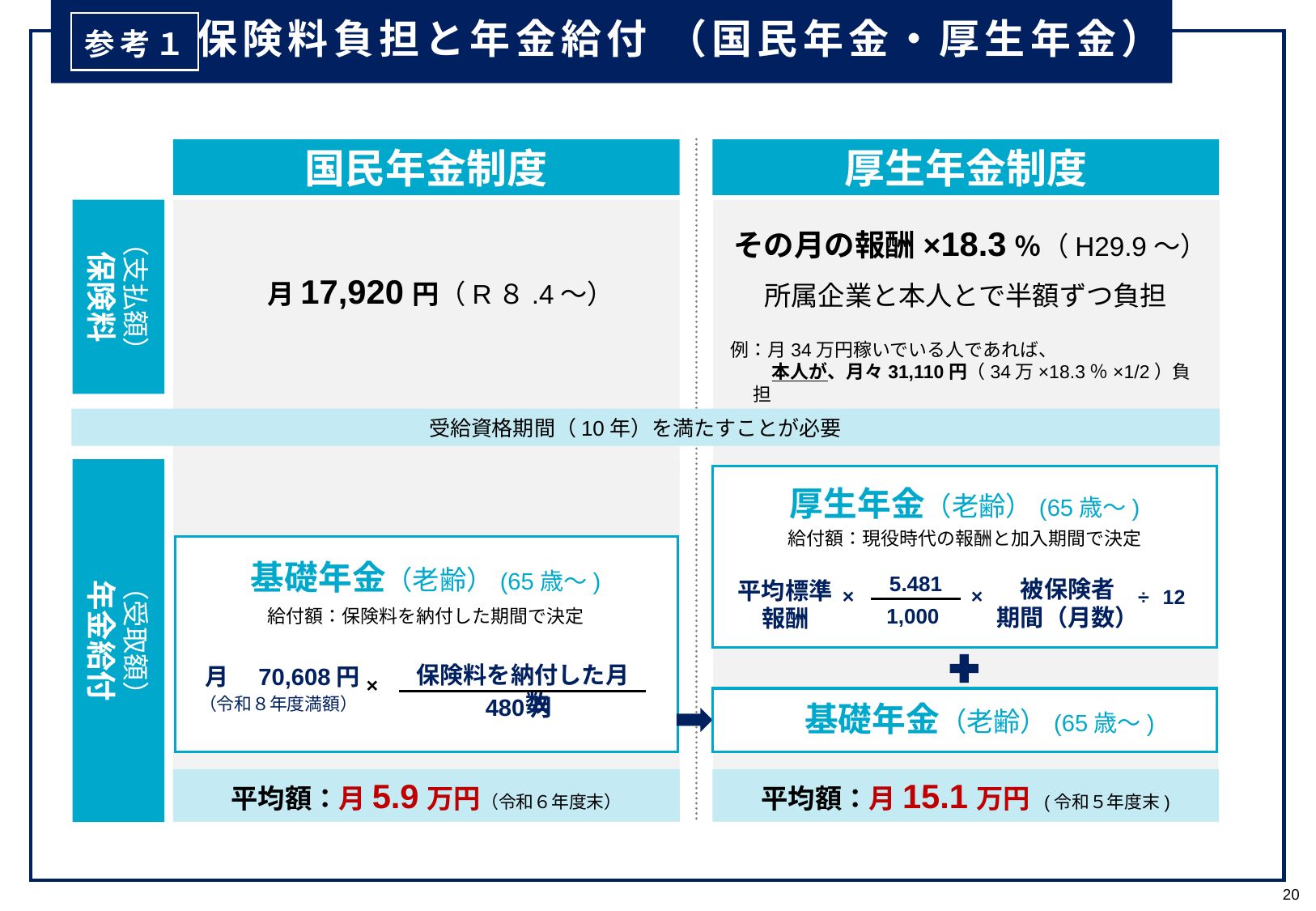

保険料負担と年金給付 （国民年金・厚生年金）
参考１
国民年金制度
厚生年金制度

（支払額）
保険料

その月の報酬×18.3％（H29.9～）
月17,920円（R８.4～）
所属企業と本人とで半額ずつ負担
例：月34万円稼いでいる人であれば、
　本人が、月々31,110円（34万×18.3％×1/2）負担
受給資格期間（10年）を満たすことが必要

（受取額）
年金給付

厚生年金（老齢）(65歳～)
給付額：現役時代の報酬と加入期間で決定

基礎年金（老齢）(65歳～)
5.481
被保険者
期間（月数）
平均標準
報酬
×
×
÷
12
1,000
給付額：保険料を納付した期間で決定

保険料を納付した月数
月　70,608円
×
480月
（令和８年度満額）

基礎年金（老齢）(65歳～)

平均額：月5.9万円（令和６年度末）
平均額：月15.1万円 (令和５年度末)
20